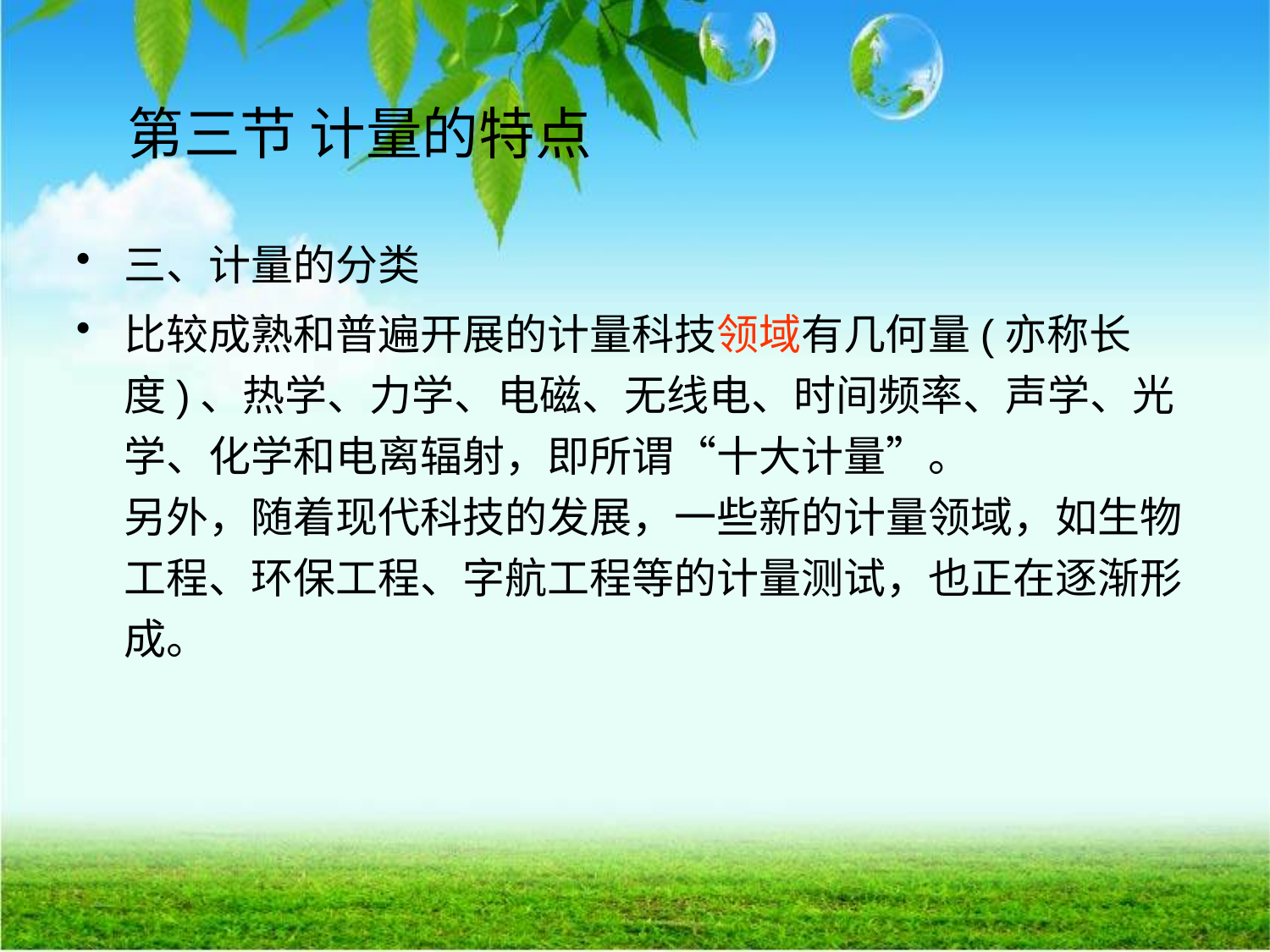

三、计量的分类
比较成熟和普遍开展的计量科技领域有几何量(亦称长度)、热学、力学、电磁、无线电、时间频率、声学、光学、化学和电离辐射，即所谓“十大计量”。
另外，随着现代科技的发展，一些新的计量领域，如生物工程、环保工程、字航工程等的计量测试，也正在逐渐形成。
# 第三节 计量的特点